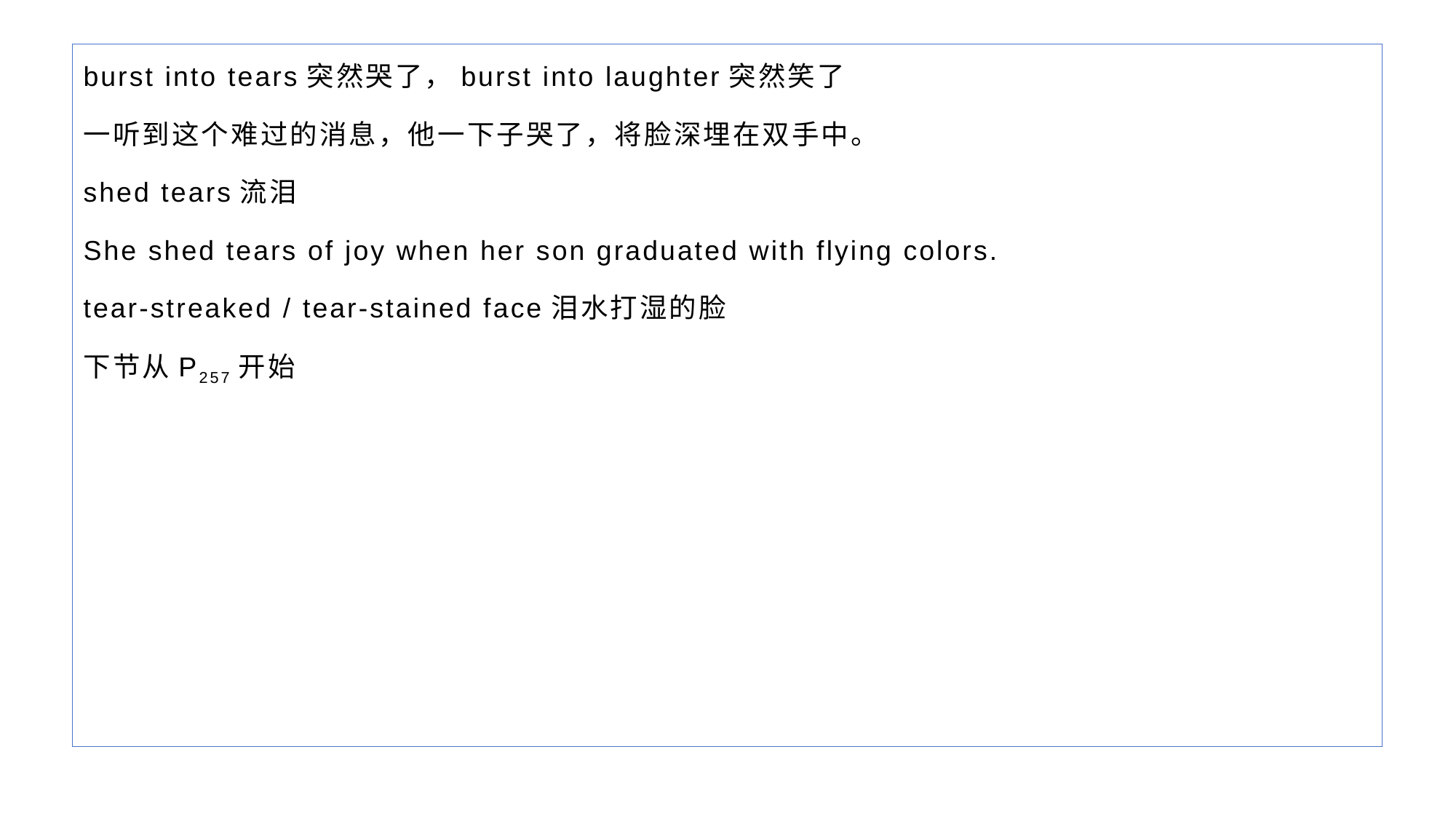

burst into tears突然哭了，burst into laughter突然笑了
一听到这个难过的消息，他一下子哭了，将脸深埋在双手中。
shed tears流泪
She shed tears of joy when her son graduated with flying colors.
tear-streaked / tear-stained face泪水打湿的脸
下节从P257开始